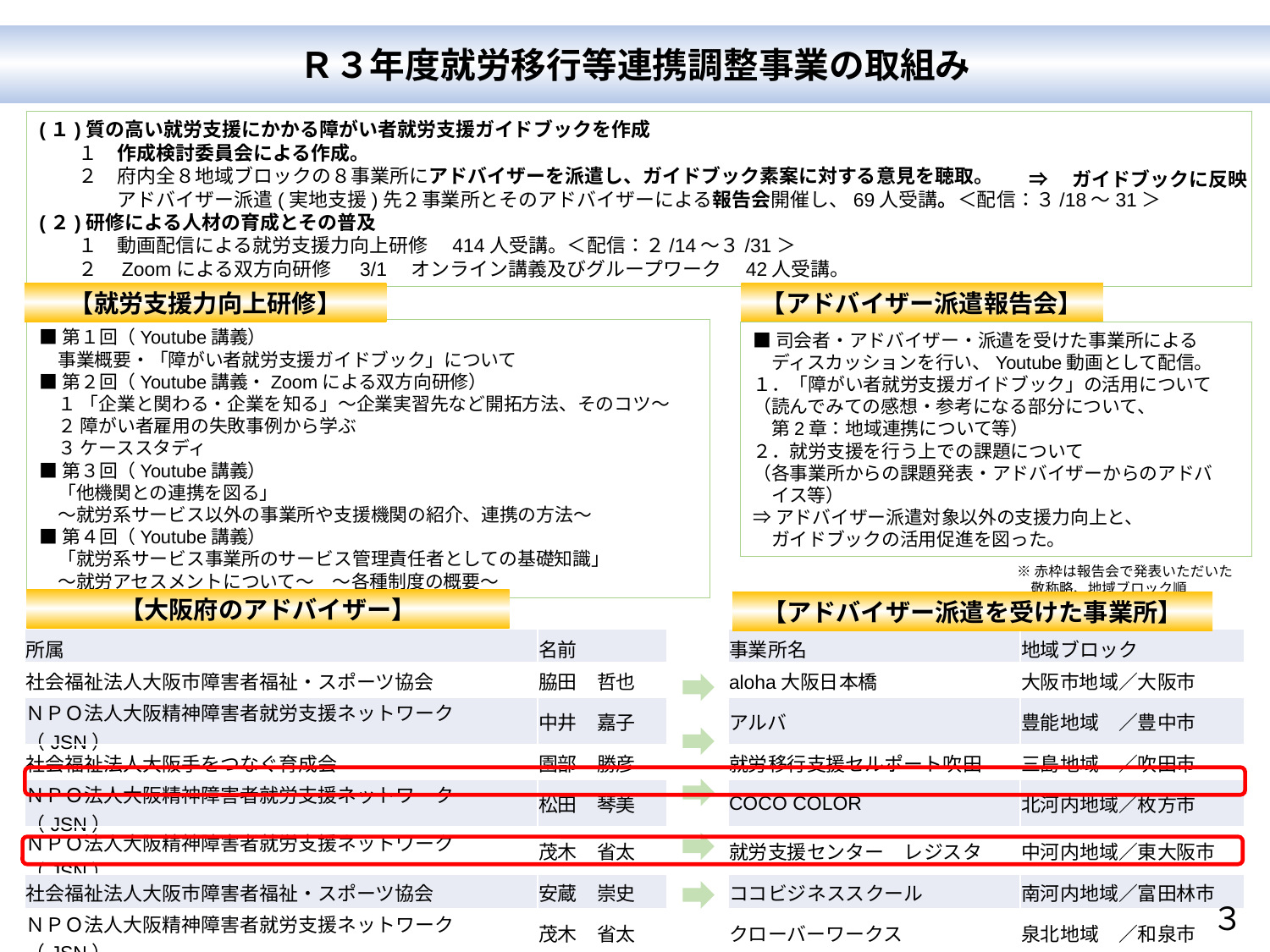

Ｒ３年度就労移行等連携調整事業の取組み
(１)質の高い就労支援にかかる障がい者就労支援ガイドブックを作成
　　１　作成検討委員会による作成。
　　２　府内全８地域ブロックの８事業所にアドバイザーを派遣し、ガイドブック素案に対する意見を聴取。
　　　　アドバイザー派遣(実地支援)先２事業所とそのアドバイザーによる報告会開催し、69人受講。＜配信：３/18～31＞
(２)研修による人材の育成とその普及
　　１　動画配信による就労支援力向上研修　414人受講。＜配信：２/14～３/31＞
　　２　Zoomによる双方向研修　 3/1　オンライン講義及びグループワーク　42人受講。
⇒　ガイドブックに反映
【就労支援力向上研修】
【アドバイザー派遣報告会】
■第１回（Youtube講義）
　事業概要・「障がい者就労支援ガイドブック」について
■第２回（Youtube講義・Zoomによる双方向研修）
　１ 「企業と関わる・企業を知る」～企業実習先など開拓方法、そのコツ～
　２ 障がい者雇用の失敗事例から学ぶ
　３ ケーススタディ
■第３回（Youtube講義）
　「他機関との連携を図る」
　～就労系サービス以外の事業所や支援機関の紹介、連携の方法～
■第４回（Youtube講義）
　「就労系サービス事業所のサービス管理責任者としての基礎知識」
　～就労アセスメントについて～　～各種制度の概要～
■司会者・アドバイザー・派遣を受けた事業所による
　ディスカッションを行い、Youtube動画として配信。
１．「障がい者就労支援ガイドブック」の活用について
（読んでみての感想・参考になる部分について、
　第2章：地域連携について等）
２．就労支援を行う上での課題について
（各事業所からの課題発表・アドバイザーからのアドバ
　イス等）
⇒アドバイザー派遣対象以外の支援力向上と、
　ガイドブックの活用促進を図った。
※赤枠は報告会で発表いただいた
　敬称略、地域ブロック順

【大阪府のアドバイザー】
【アドバイザー派遣を受けた事業所】
| 所属 | 名前 |  | 事業所名 | 地域ブロック |
| --- | --- | --- | --- | --- |
| 社会福祉法人大阪市障害者福祉・スポーツ協会 | 脇田　哲也 |  | aloha大阪日本橋 | 大阪市地域／大阪市 |
| ＮＰＯ法人大阪精神障害者就労支援ネットワーク（JSN） | 中井　嘉子 |  | アルバ | 豊能地域　／豊中市 |
| 社会福祉法人大阪手をつなぐ育成会 | 園部　勝彦 |  | 就労移行支援セルポート吹田 | 三島地域　／吹田市 |
| ＮＰＯ法人大阪精神障害者就労支援ネットワーク（JSN） | 松田　琴美 |  | COCO COLOR | 北河内地域／枚方市 |
| ＮＰＯ法人大阪精神障害者就労支援ネットワーク（JSN） | 茂木　省太 |  | 就労支援センター　レジスタ | 中河内地域／東大阪市 |
| 社会福祉法人大阪市障害者福祉・スポーツ協会 | 安蔵　崇史 |  | ココビジネススクール | 南河内地域／富田林市 |
| ＮＰＯ法人大阪精神障害者就労支援ネットワーク（JSN） | 茂木　省太 |  | クローバーワークス | 泉北地域　／和泉市 |
| 矢野紙器株式会社　ネクストステージエイブル | 川﨑　敏行 |  | 就労移行支援サモエド | 泉南地域　／岸和田市 |

３